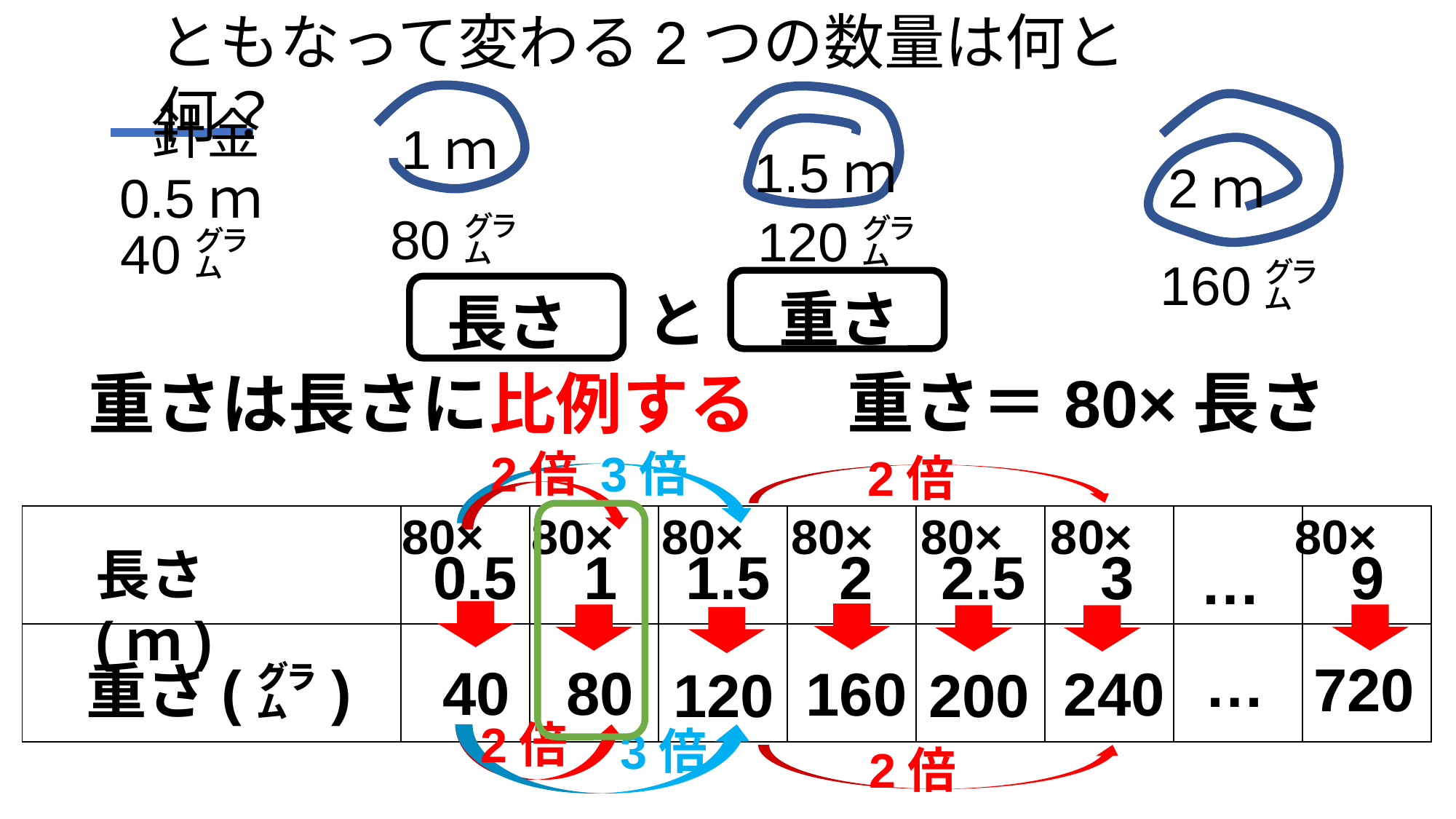

ともなって変わる2つの数量は何と何？

針金
1ｍ
1.5ｍ
2ｍ
0.5ｍ
80㌘
120㌘
40㌘
160㌘

重さ

と
長さ
重さ＝80×長さ
重さは長さに比例する
2倍
3倍
2倍

80×
80×
80×
80×
80×
80×
80×

|  |  |  |  |  |  |  |  |  |
| --- | --- | --- | --- | --- | --- | --- | --- | --- |
|  |  |  |  |  |  |  |  |  |
0.5
1
1.5
2
2.5
3
9
長さ(ｍ)
…

…
720
重さ(㌘)
40
80
160
240
120
200
2倍
3倍

2倍